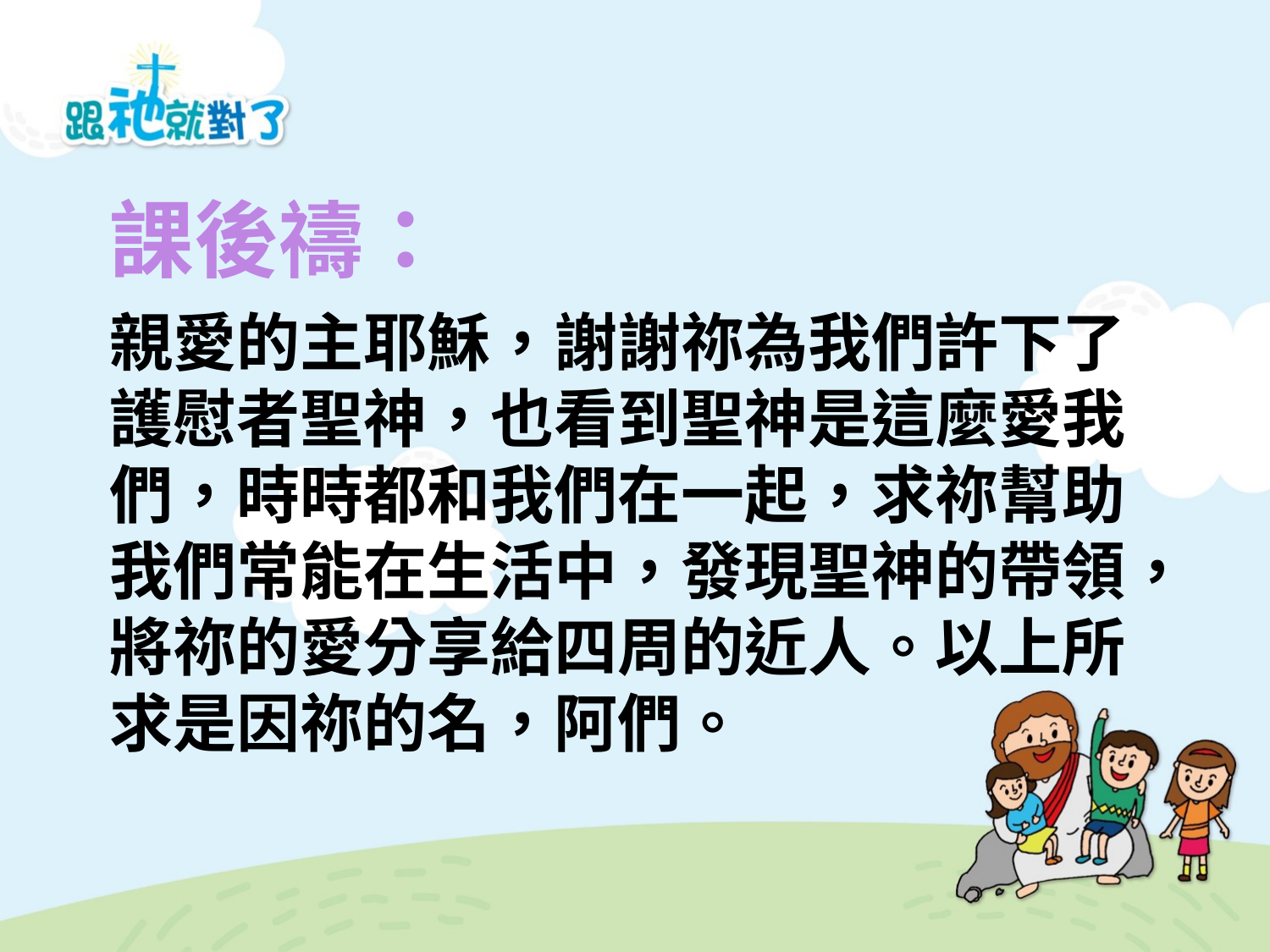

課後禱：
親愛的主耶穌，謝謝祢為我們許下了護慰者聖神，也看到聖神是這麼愛我們，時時都和我們在一起，求祢幫助我們常能在生活中，發現聖神的帶領，將祢的愛分享給四周的近人。以上所求是因祢的名，阿們。